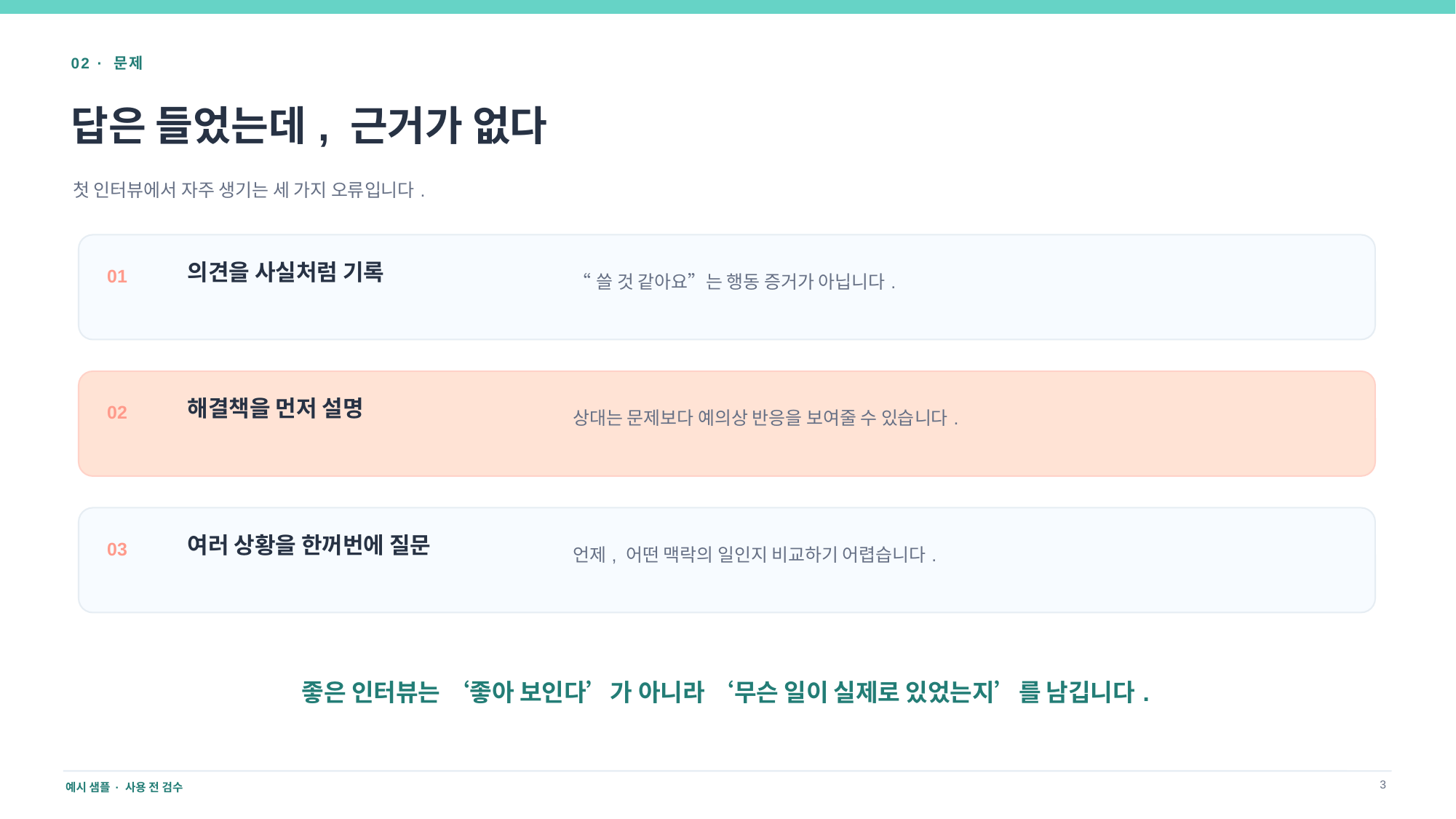

02 · 문제
답은 들었는데, 근거가 없다
첫 인터뷰에서 자주 생기는 세 가지 오류입니다.

의견을 사실처럼 기록
“쓸 것 같아요”는 행동 증거가 아닙니다.
01

해결책을 먼저 설명
상대는 문제보다 예의상 반응을 보여줄 수 있습니다.
02

여러 상황을 한꺼번에 질문
언제, 어떤 맥락의 일인지 비교하기 어렵습니다.
03
좋은 인터뷰는 ‘좋아 보인다’가 아니라 ‘무슨 일이 실제로 있었는지’를 남깁니다.
3